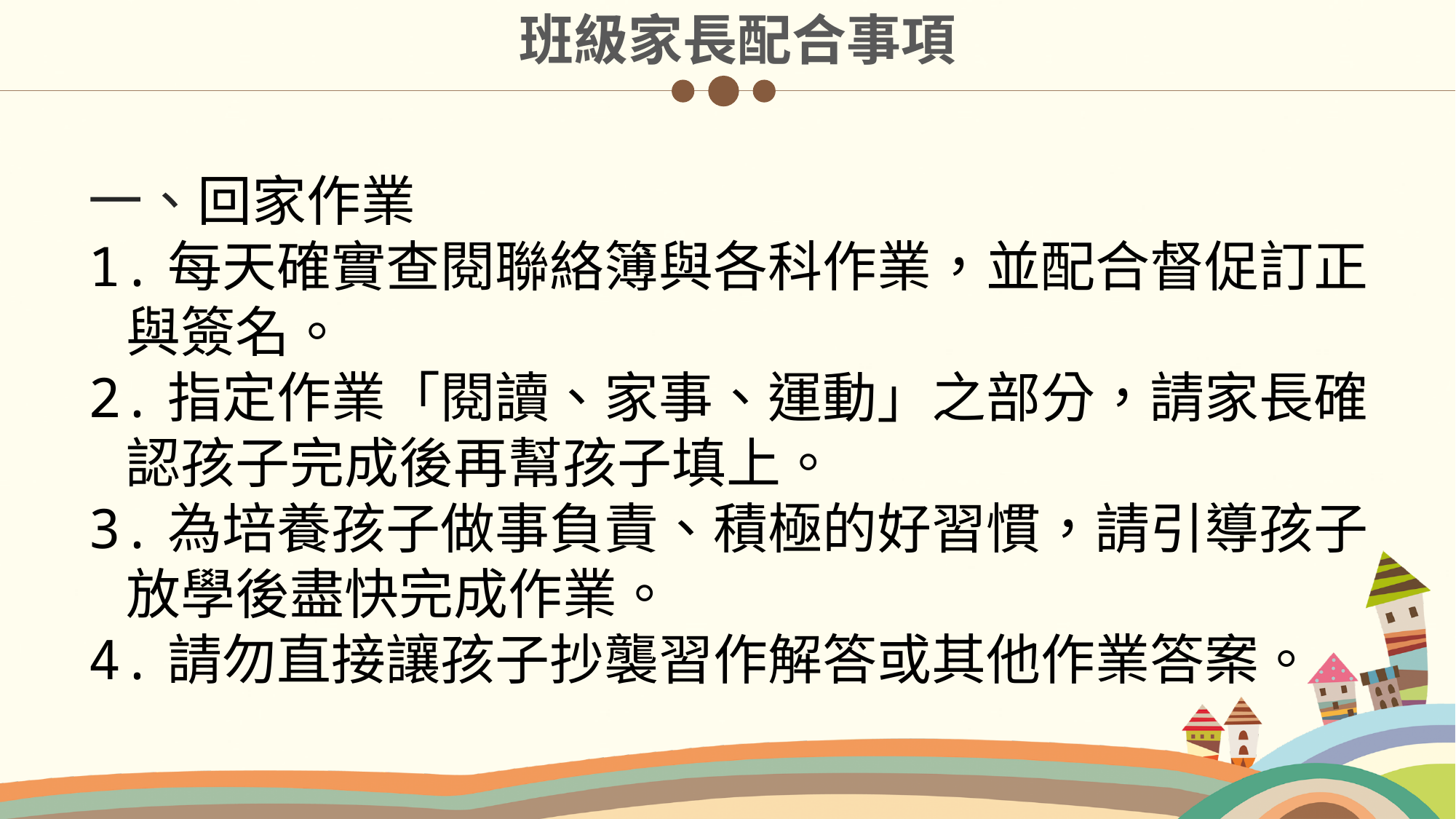

班級家長配合事項

一、回家作業
1.每天確實查閱聯絡簿與各科作業，並配合督促訂正
  與簽名。
2.指定作業「閱讀、家事、運動」之部分，請家長確
  認孩子完成後再幫孩子填上。
3.為培養孩子做事負責、積極的好習慣，請引導孩子
  放學後盡快完成作業。
4.請勿直接讓孩子抄襲習作解答或其他作業答案。